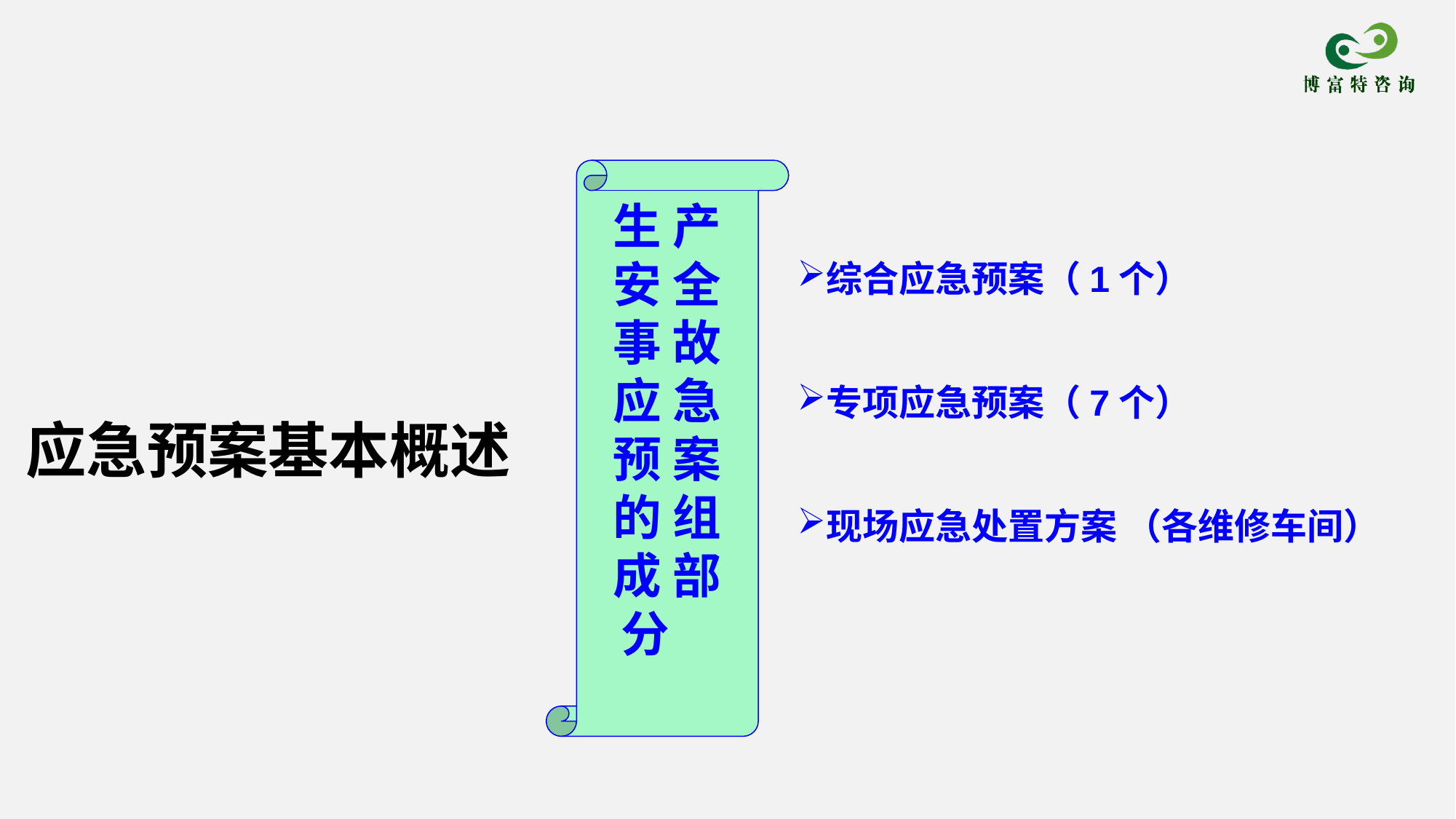

生 产
安 全
事 故
应 急
预 案
的 组
成 部
  分
综合应急预案（1个）

专项应急预案（7个）

现场应急处置方案 （各维修车间）
应急预案基本概述